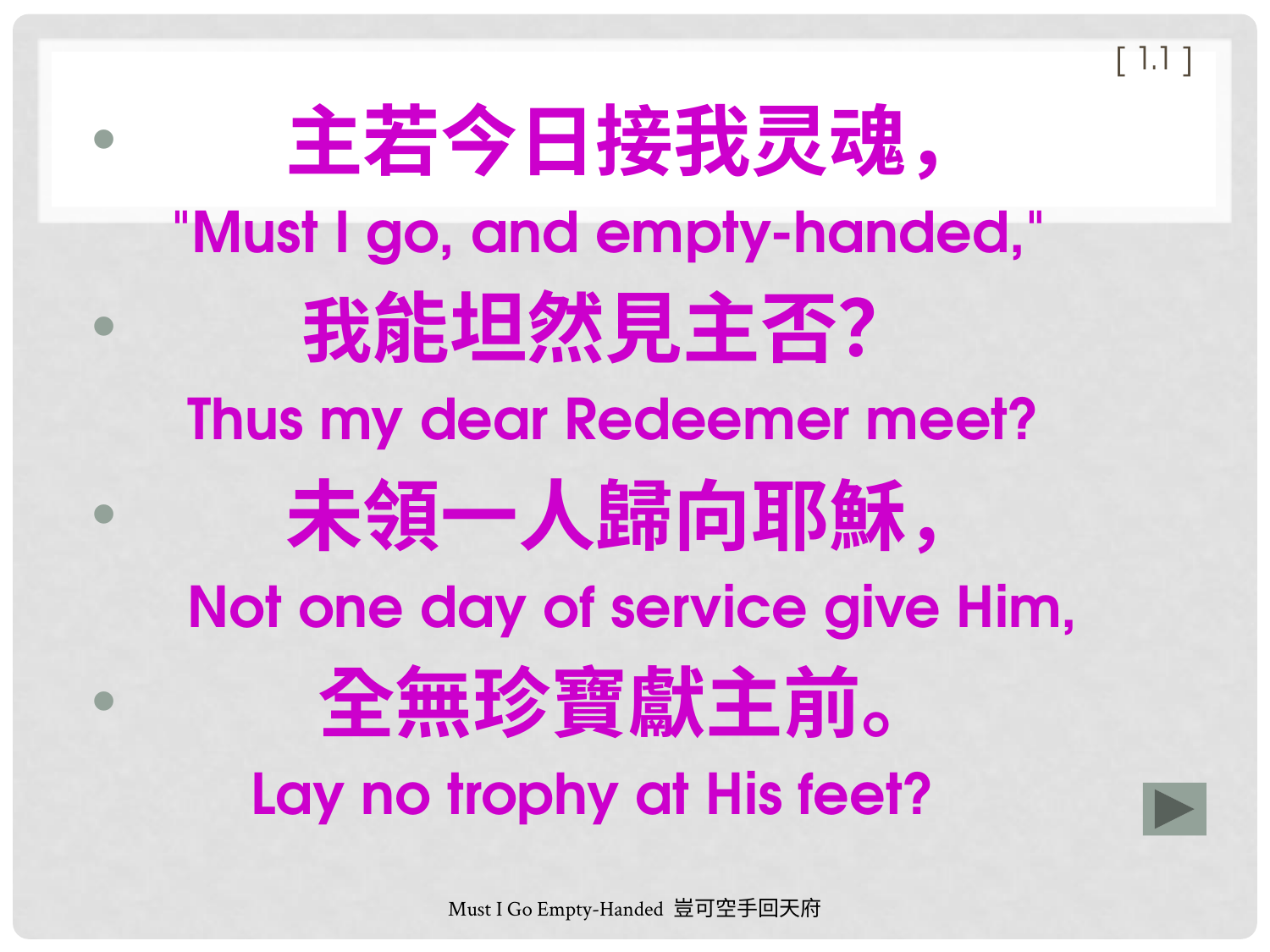

[ 1.1 ]
         主若今日接我灵魂，
     "Must I go, and empty-handed,"
          我能坦然見主否？
      Thus my dear Redeemer meet?
         未領一人歸向耶穌，
      Not one day of service give Him,
           全無珍寶獻主前。
          Lay no trophy at His feet?

Must I Go Empty-Handed 豈可空手回天府